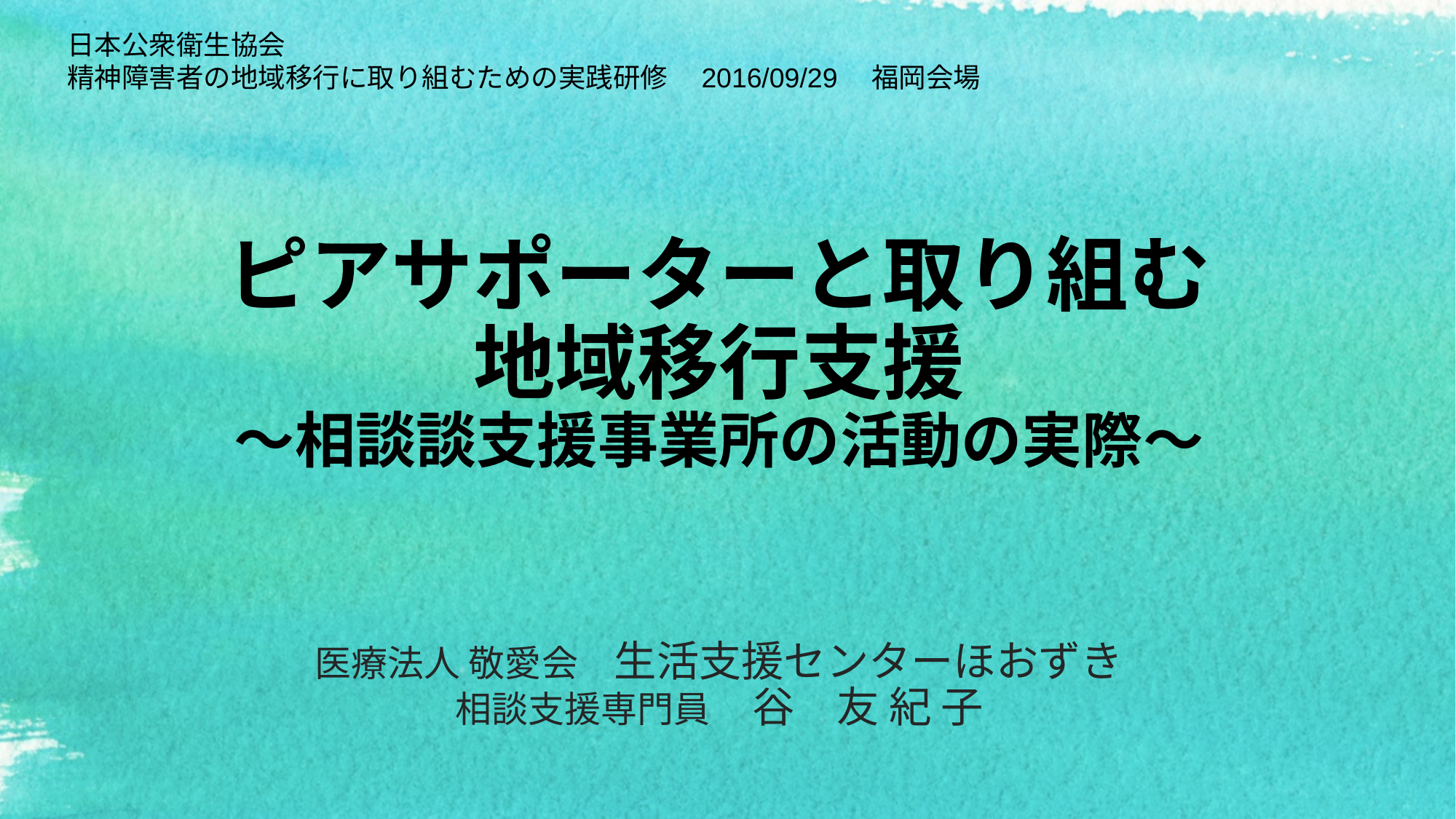

日本公衆衛生協会
精神障害者の地域移行に取り組むための実践研修　2016/09/29　福岡会場
# ピアサポーターと取り組む 地域移行支援 ～相談談支援事業所の活動の実際～ 医療法人 敬愛会　生活支援センターほおずき 相談支援専門員　谷　友 紀 子